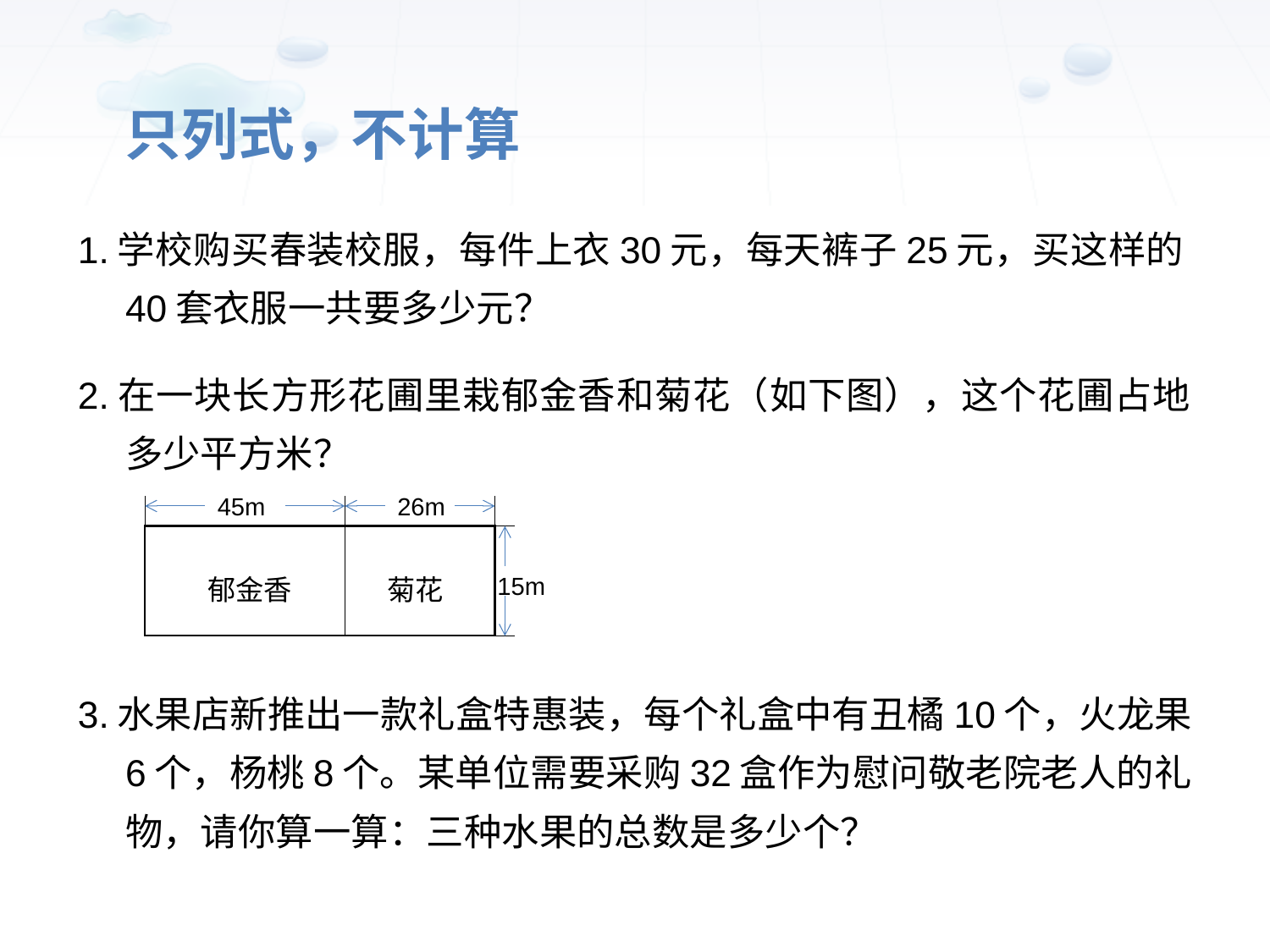

# 只列式，不计算
1.学校购买春装校服，每件上衣30元，每天裤子25元，买这样的40套衣服一共要多少元？
2.在一块长方形花圃里栽郁金香和菊花（如下图），这个花圃占地多少平方米？

3.水果店新推出一款礼盒特惠装，每个礼盒中有丑橘10个，火龙果6个，杨桃8个。某单位需要采购32盒作为慰问敬老院老人的礼物，请你算一算：三种水果的总数是多少个？

45m
26m

郁金香
菊花
15m